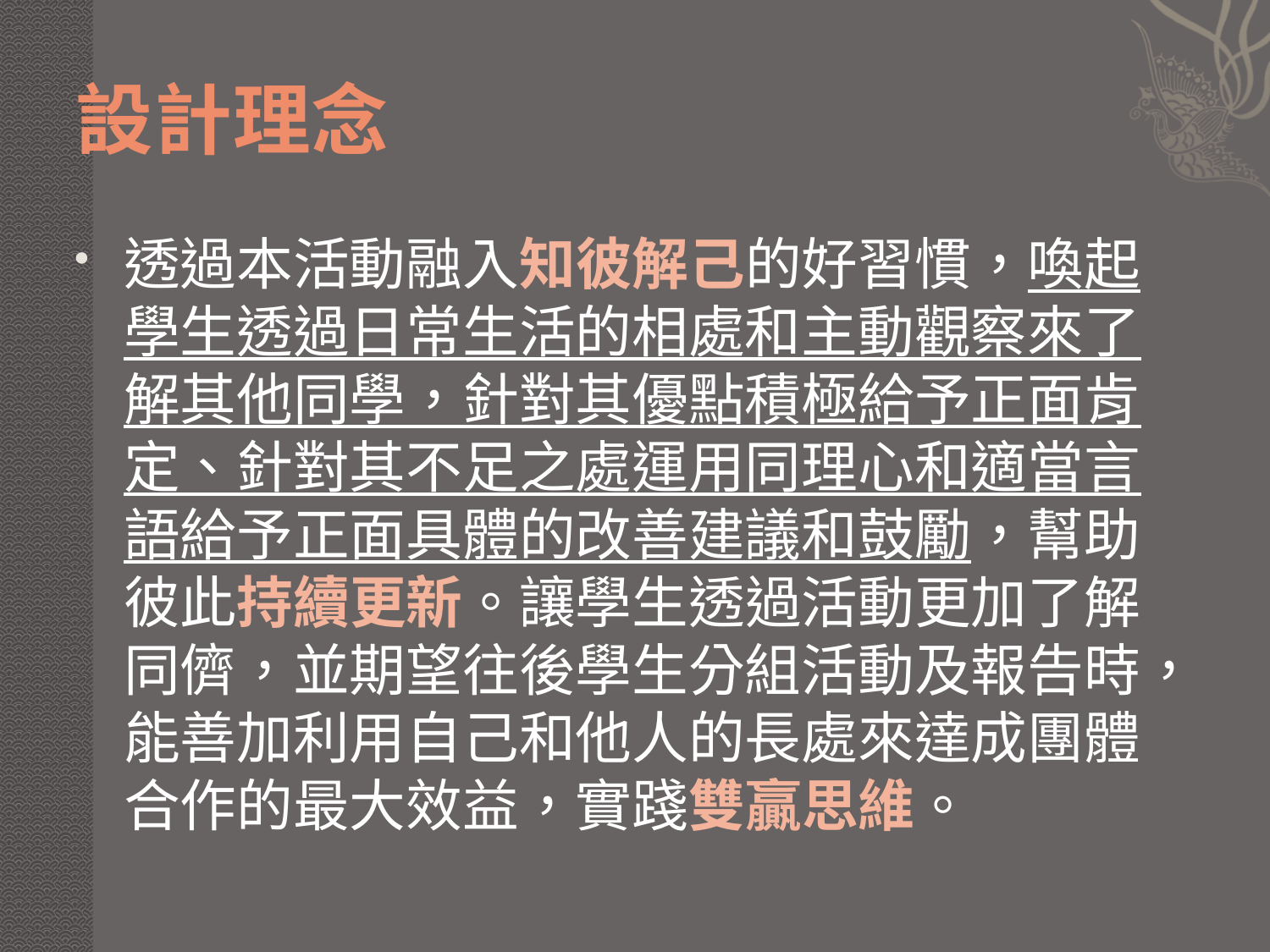

# 設計理念
透過本活動融入知彼解己的好習慣，喚起學生透過日常生活的相處和主動觀察來了解其他同學，針對其優點積極給予正面肯定、針對其不足之處運用同理心和適當言語給予正面具體的改善建議和鼓勵，幫助彼此持續更新。讓學生透過活動更加了解同儕，並期望往後學生分組活動及報告時，能善加利用自己和他人的長處來達成團體合作的最大效益，實踐雙贏思維。